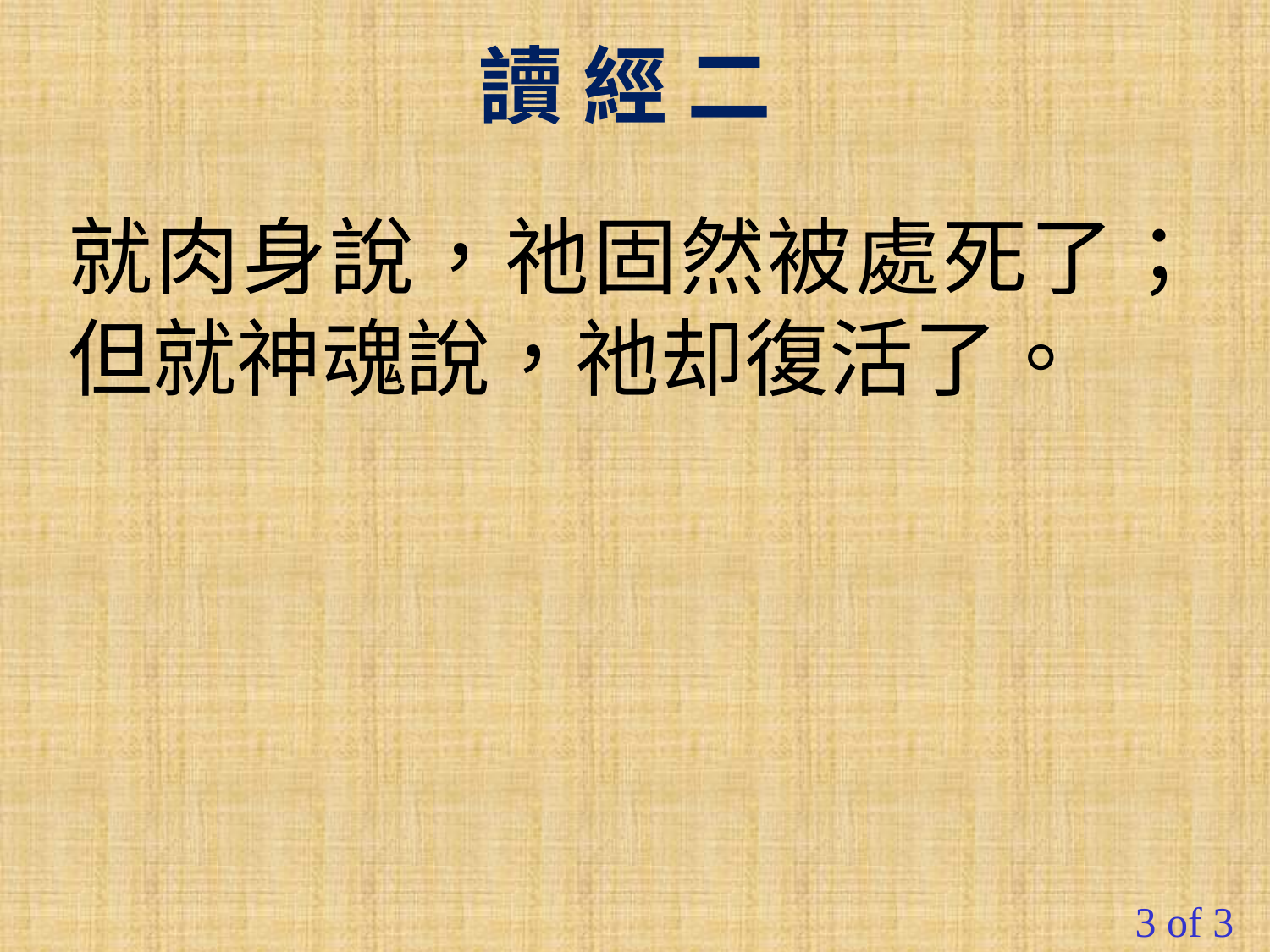

讀 經 二

就肉身說，祂固然被處死了；但就神魂說，祂却復活了。

3 of 3